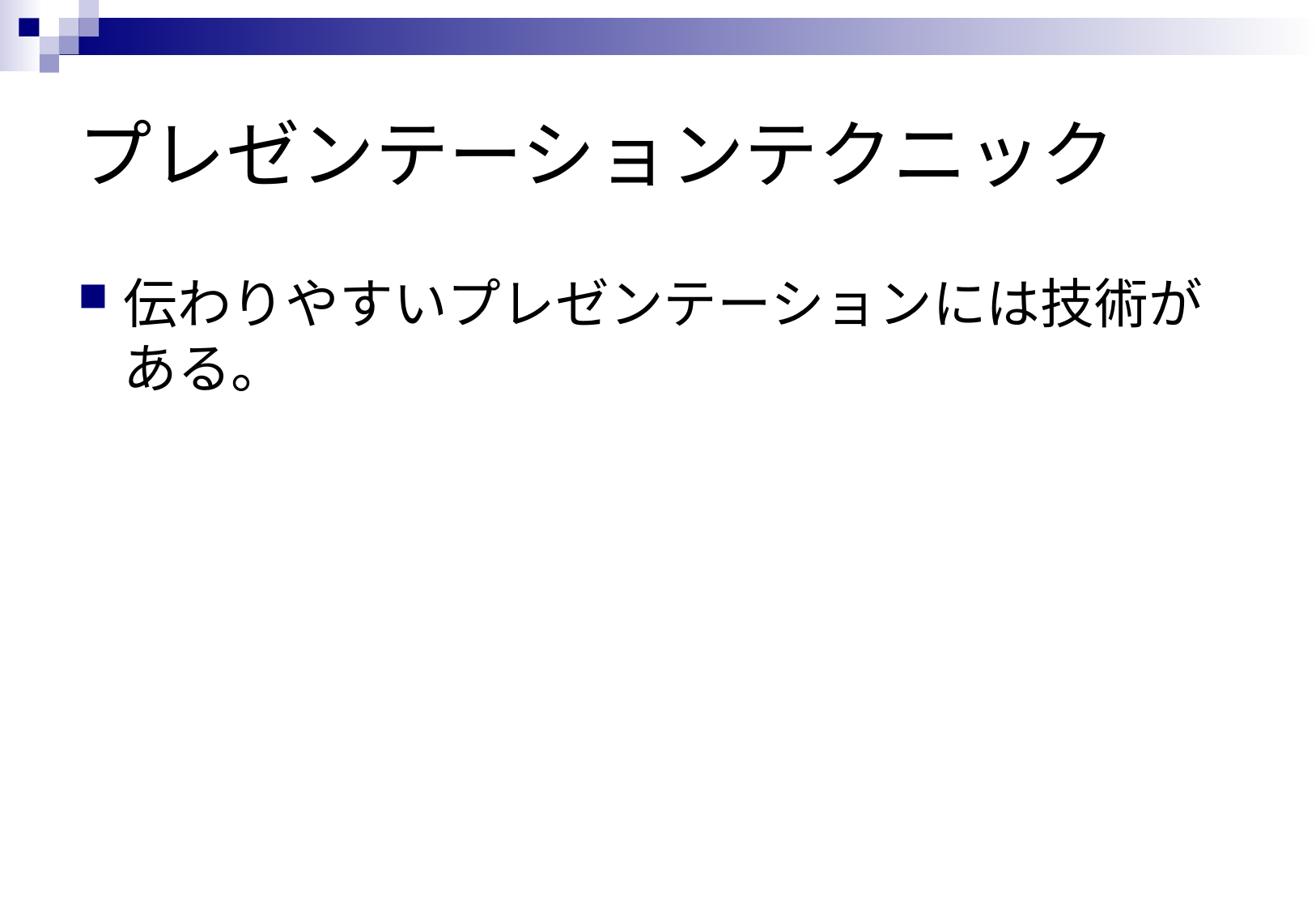

# プレゼンテーションテクニック
伝わりやすいプレゼンテーションには技術がある。